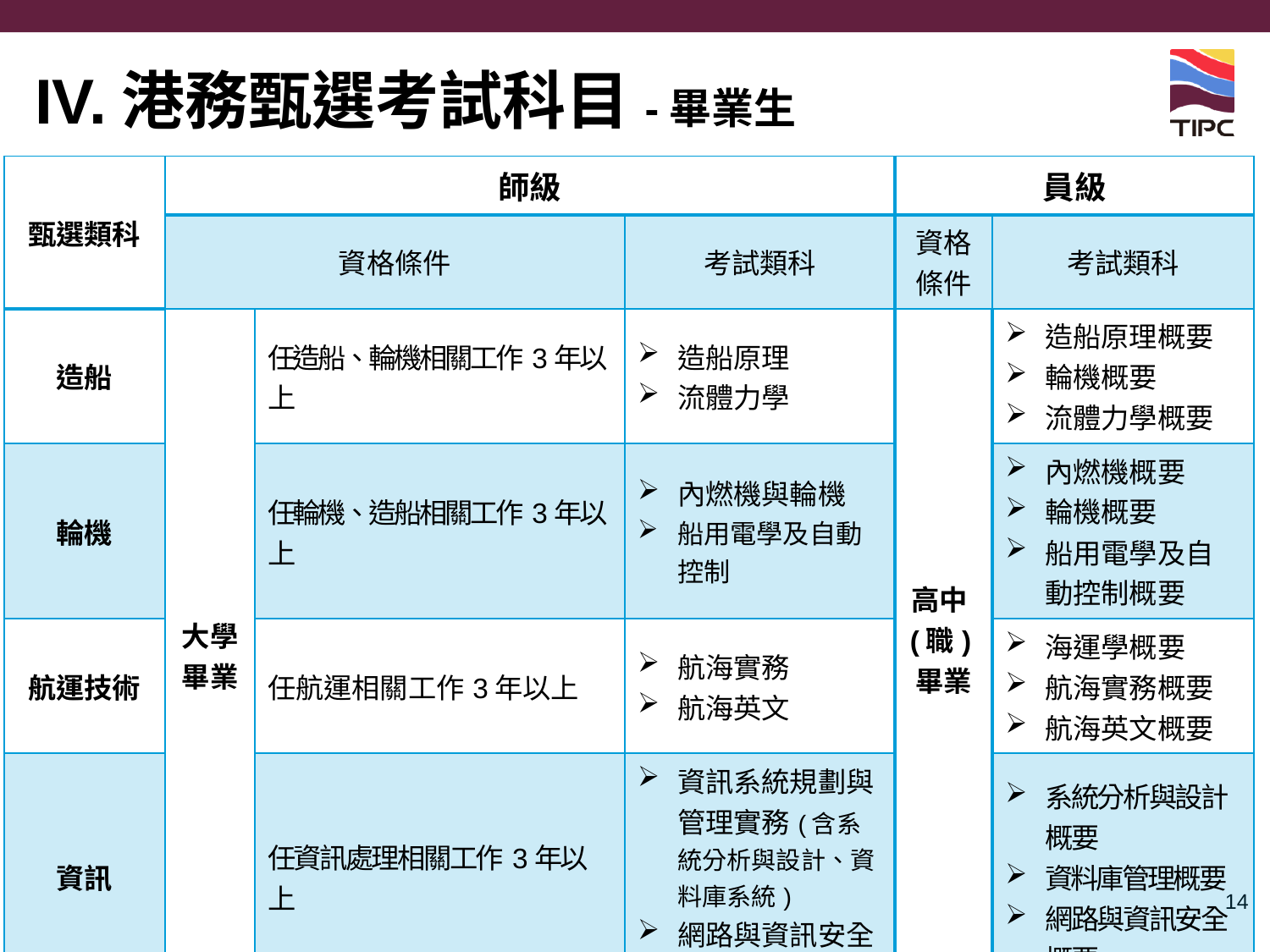

# IV.港務甄選考試科目-畢業生
| 甄選類科 | 師級 |  |  | 員級 |  |
| --- | --- | --- | --- | --- | --- |
|  | 資格條件 |  | 考試類科 | 資格條件 | 考試類科 |
| 造船 | 大學畢業 | 任造船、輪機相關工作3年以上 | 造船原理 流體力學 | 高中(職)畢業 | 造船原理概要 輪機概要 流體力學概要 |
| 輪機 |  | 任輪機、造船相關工作3年以上 | 內燃機與輪機 船用電學及自動控制 |  | 內燃機概要 輪機概要 船用電學及自動控制概要 |
| 航運技術 |  | 任航運相關工作3年以上 | 航海實務 航海英文 |  | 海運學概要 航海實務概要 航海英文概要 |
| 資訊 |  | 任資訊處理相關工作3年以上 | 資訊系統規劃與管理實務(含系統分析與設計、資料庫系統) 網路與資訊安全實務 |  | 系統分析與設計概要 資料庫管理概要 網路與資訊安全概要 |
14